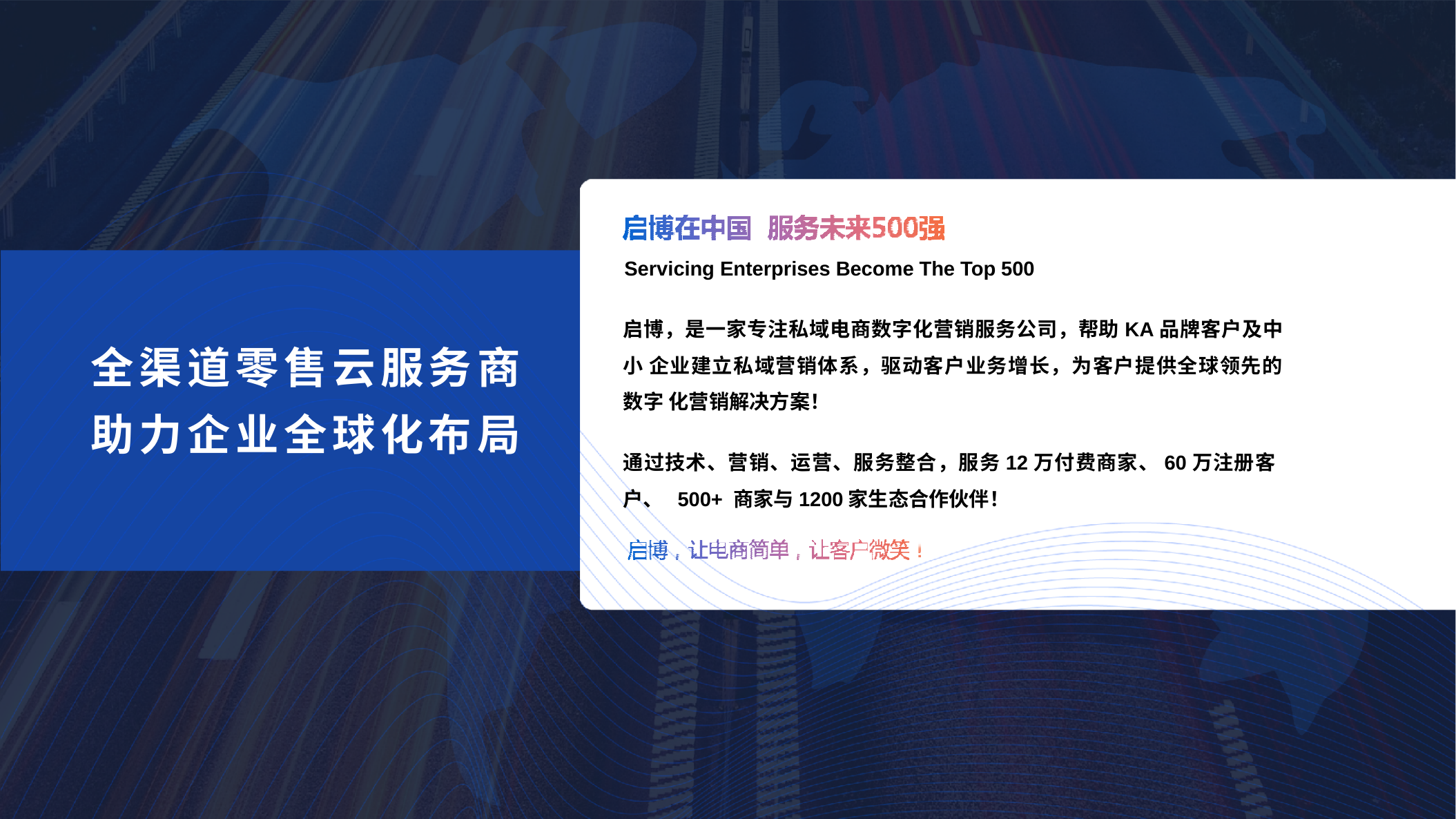

Servicing Enterprises Become The Top 500

启博，是一家专注私域电商数字化营销服务公司，帮助KA品牌客户及中小 企业建立私域营销体系，驱动客户业务增长，为客户提供全球领先的数字 化营销解决方案！

通过技术、营销、运营、服务整合，服务12万付费商家、60万注册客户、  500+ 商家与1200家生态合作伙伴！
全渠道零售云服务商
助力企业全球化布局